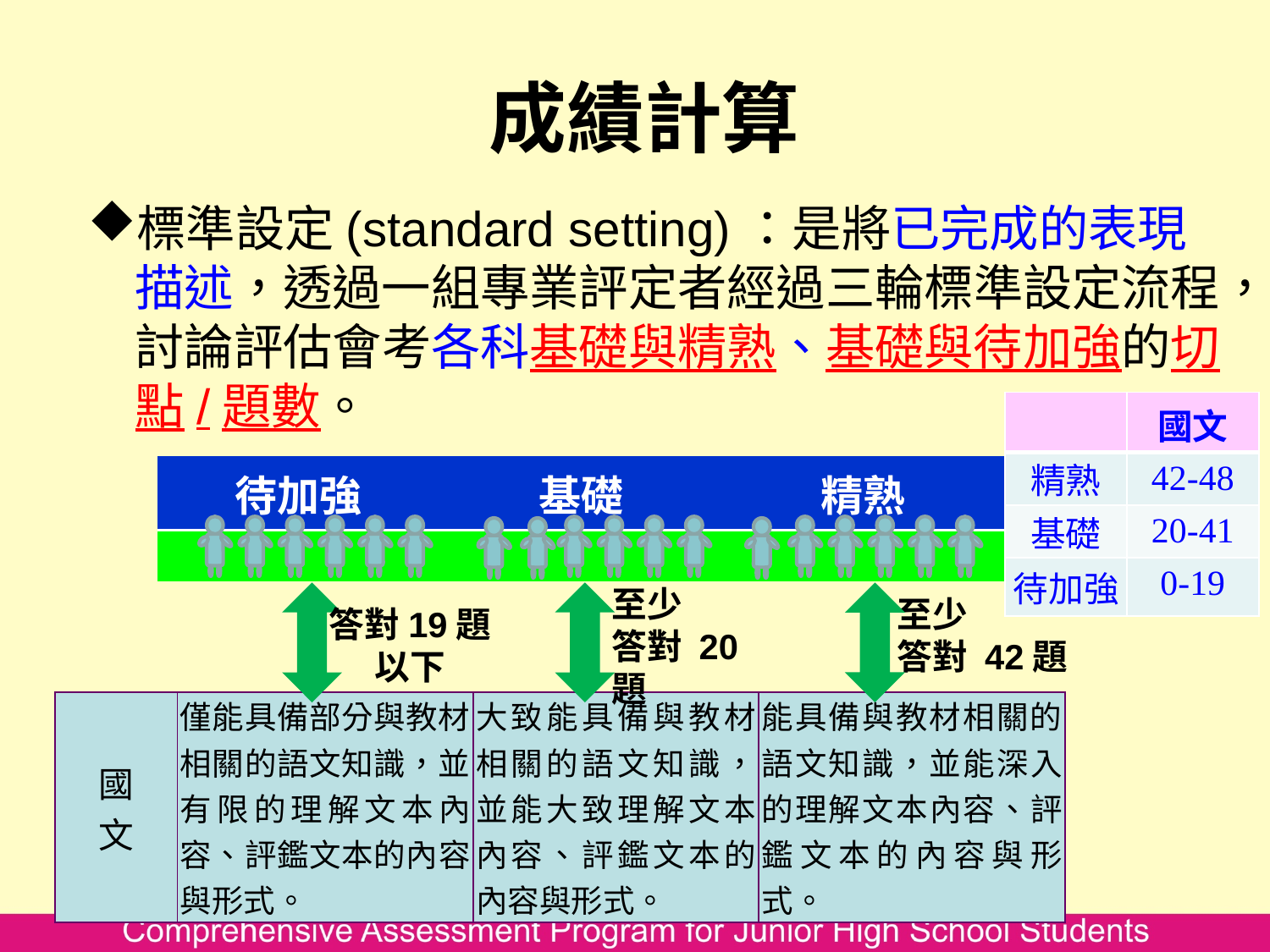

# 成績計算
標準設定(standard setting)：是將已完成的表現描述，透過一組專業評定者經過三輪標準設定流程，討論評估會考各科基礎與精熟、基礎與待加強的切點/題數。
|  | 國文 |
| --- | --- |
| 精熟 | 42-48 |
| 基礎 | 20-41 |
| 待加強 | 0-19 |
| 待加強 | 基礎 | 精熟 |
| --- | --- | --- |
|  |  |  |

至少
答對 20題

至少
答對 42題
答對19題
以下
| 國 文 | 僅能具備部分與教材相關的語文知識，並有限的理解文本內容、評鑑文本的內容與形式。 | 大致能具備與教材相關的語文知識，並能大致理解文本內容、評鑑文本的內容與形式。 | 能具備與教材相關的語文知識，並能深入的理解文本內容、評鑑文本的內容與形式。 |
| --- | --- | --- | --- |